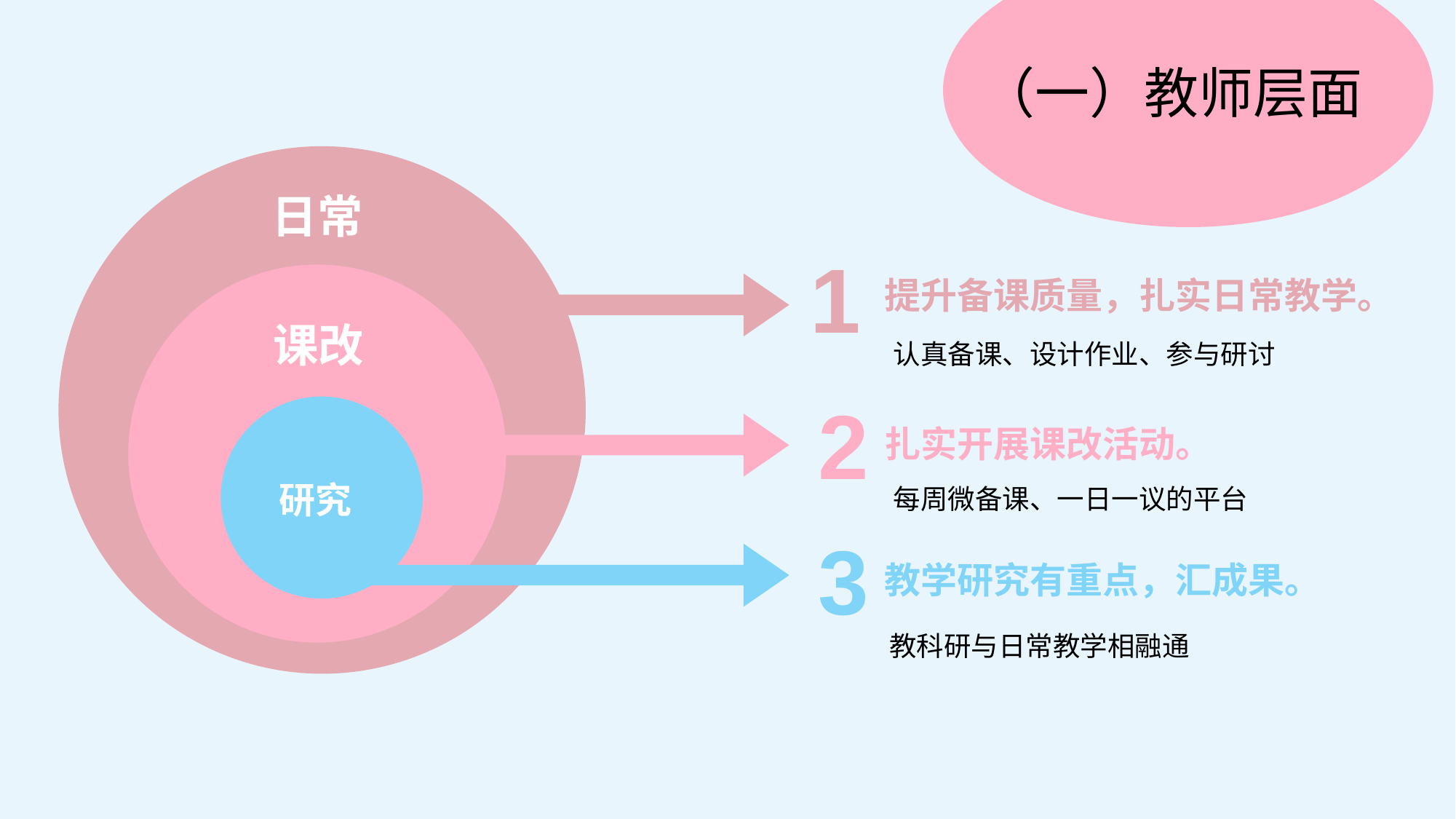

（一）教师层面

日常
1
提升备课质量，扎实日常教学。
课改
认真备课、设计作业、参与研讨
2
扎实开展课改活动。
每周微备课、一日一议的平台
研究
3
教学研究有重点，汇成果。
教科研与日常教学相融通